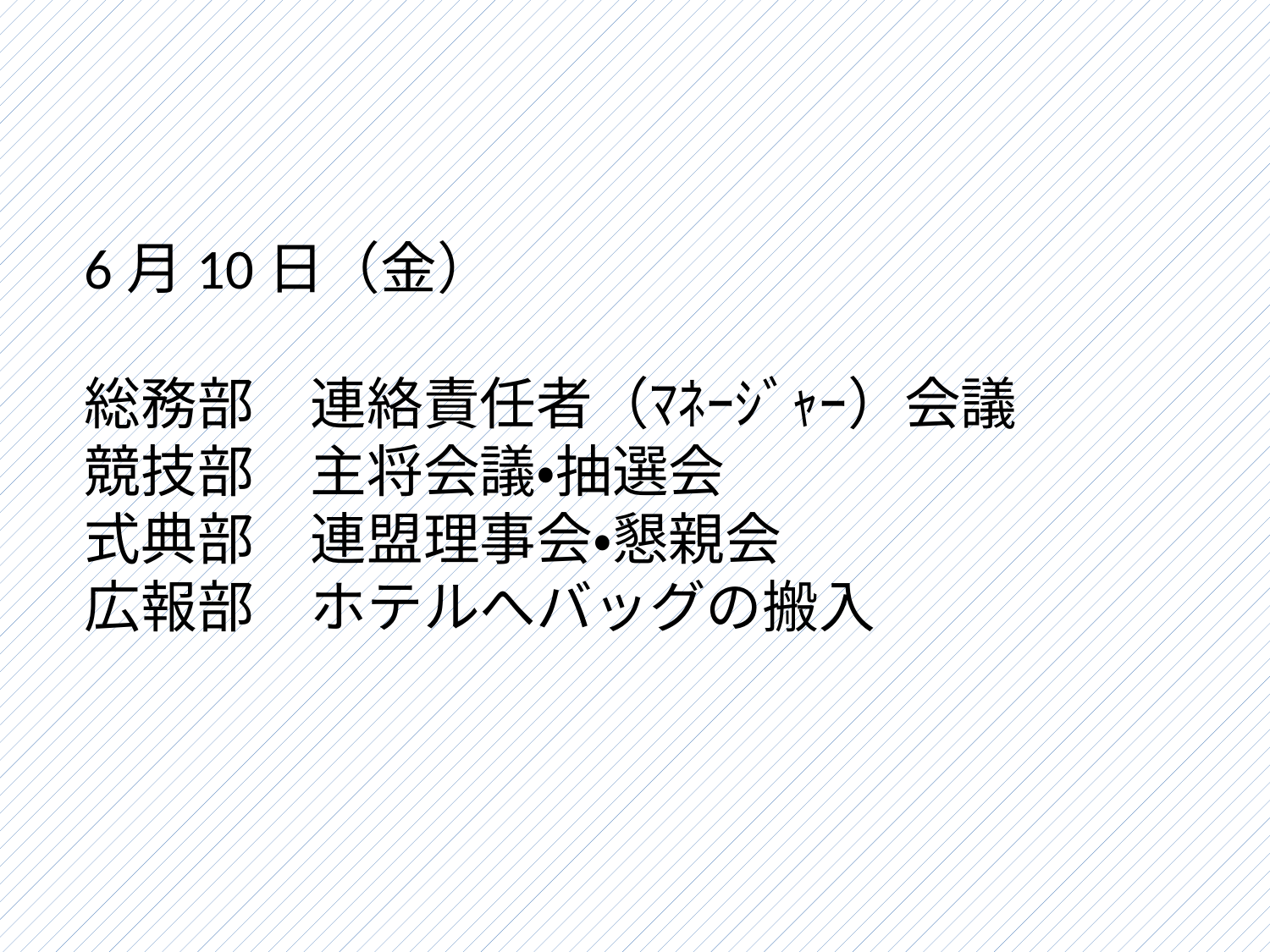

6月10日（金）

総務部　連絡責任者（ﾏﾈｰｼﾞｬｰ）会議
競技部　主将会議・抽選会
式典部　連盟理事会・懇親会
広報部　ホテルへバッグの搬入